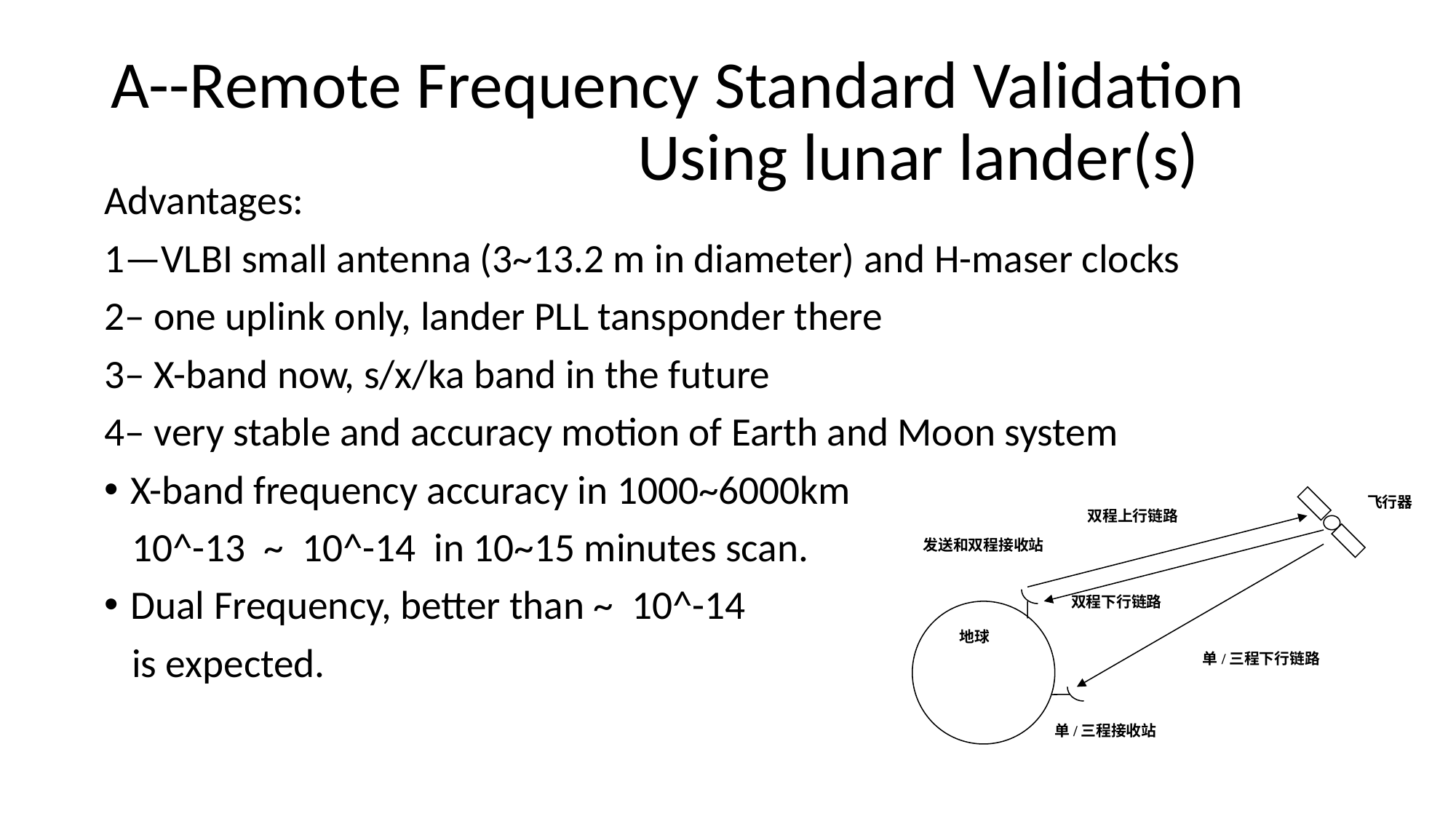

# A--Remote Frequency Standard Validation Using lunar lander(s)
Advantages:
1—VLBI small antenna (3~13.2 m in diameter) and H-maser clocks
2– one uplink only, lander PLL tansponder there
3– X-band now, s/x/ka band in the future
4– very stable and accuracy motion of Earth and Moon system
X-band frequency accuracy in 1000~6000km
   10^-13  ~  10^-14  in 10~15 minutes scan.
Dual Frequency, better than ~  10^-14
   is expected.

飞行器

双程上行链路

发送和双程接收站

双程下行链路

地球

单/三程下行链路

单/三程接收站